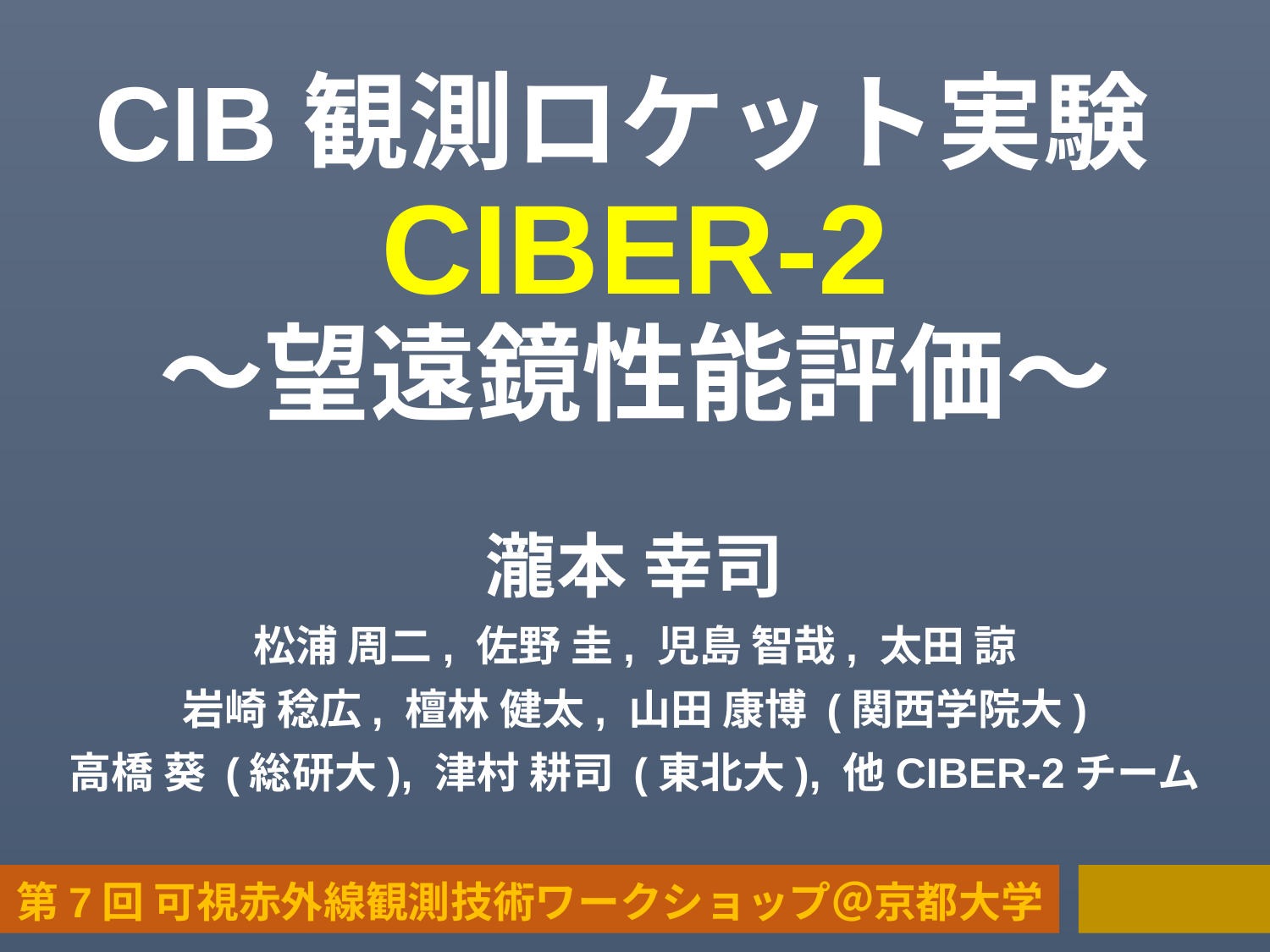

# CIB観測ロケット実験CIBER-2 〜望遠鏡性能評価〜
瀧本 幸司
松浦 周二, 佐野 圭, 児島 智哉, 太田 諒
岩崎 稔広, 檀林 健太, 山田 康博 (関西学院大)
高橋 葵 (総研大), 津村 耕司 (東北大), 他CIBER-2チーム
第7回 可視赤外線観測技術ワークショップ＠京都大学